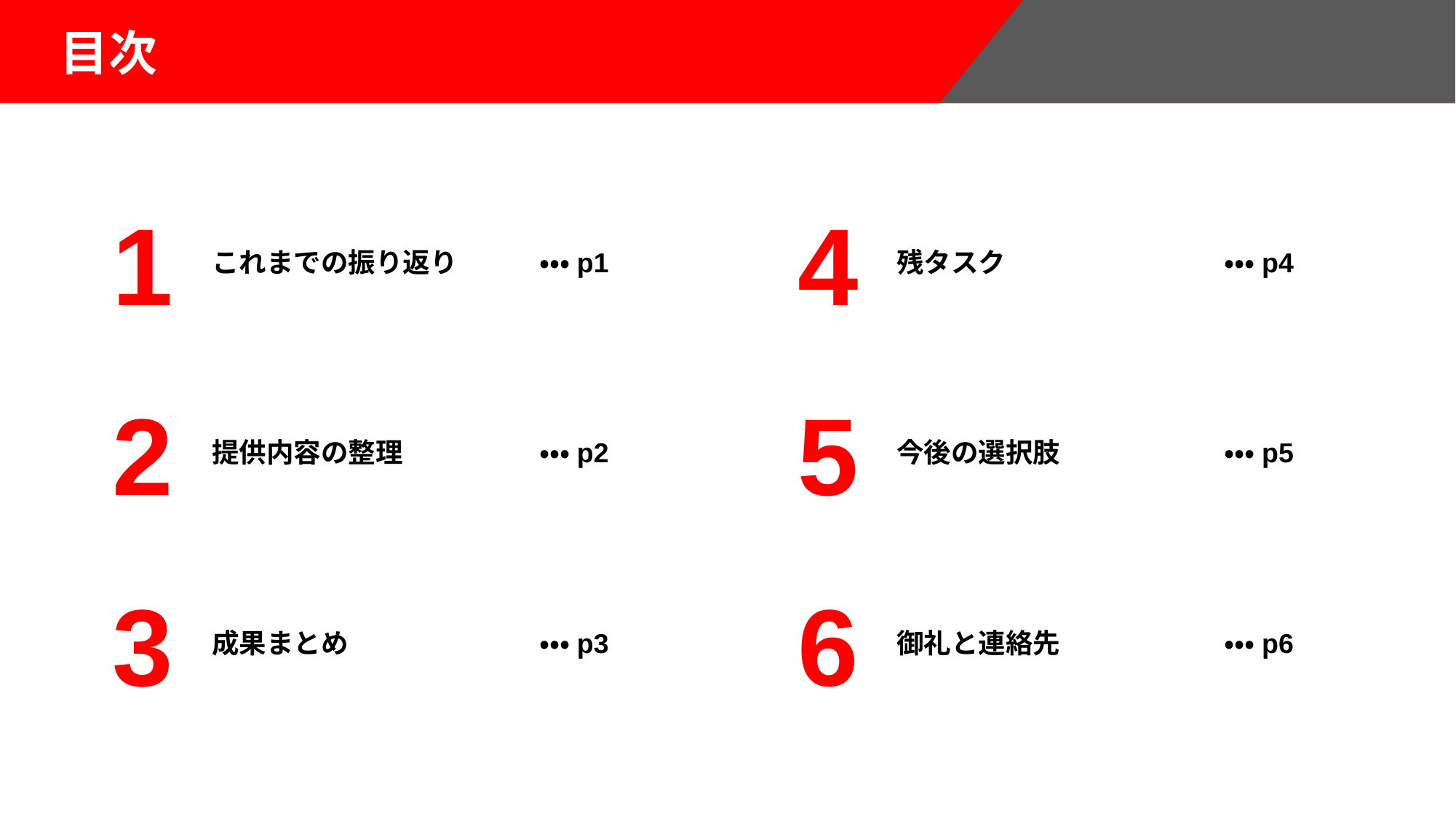

目次
1
これまでの振り返り	・・・p1
4
残タスク		・・・p4
5
今後の選択肢		・・・p5
2
提供内容の整理		・・・p2
6
御礼と連絡先		・・・p6
3
成果まとめ		・・・p3